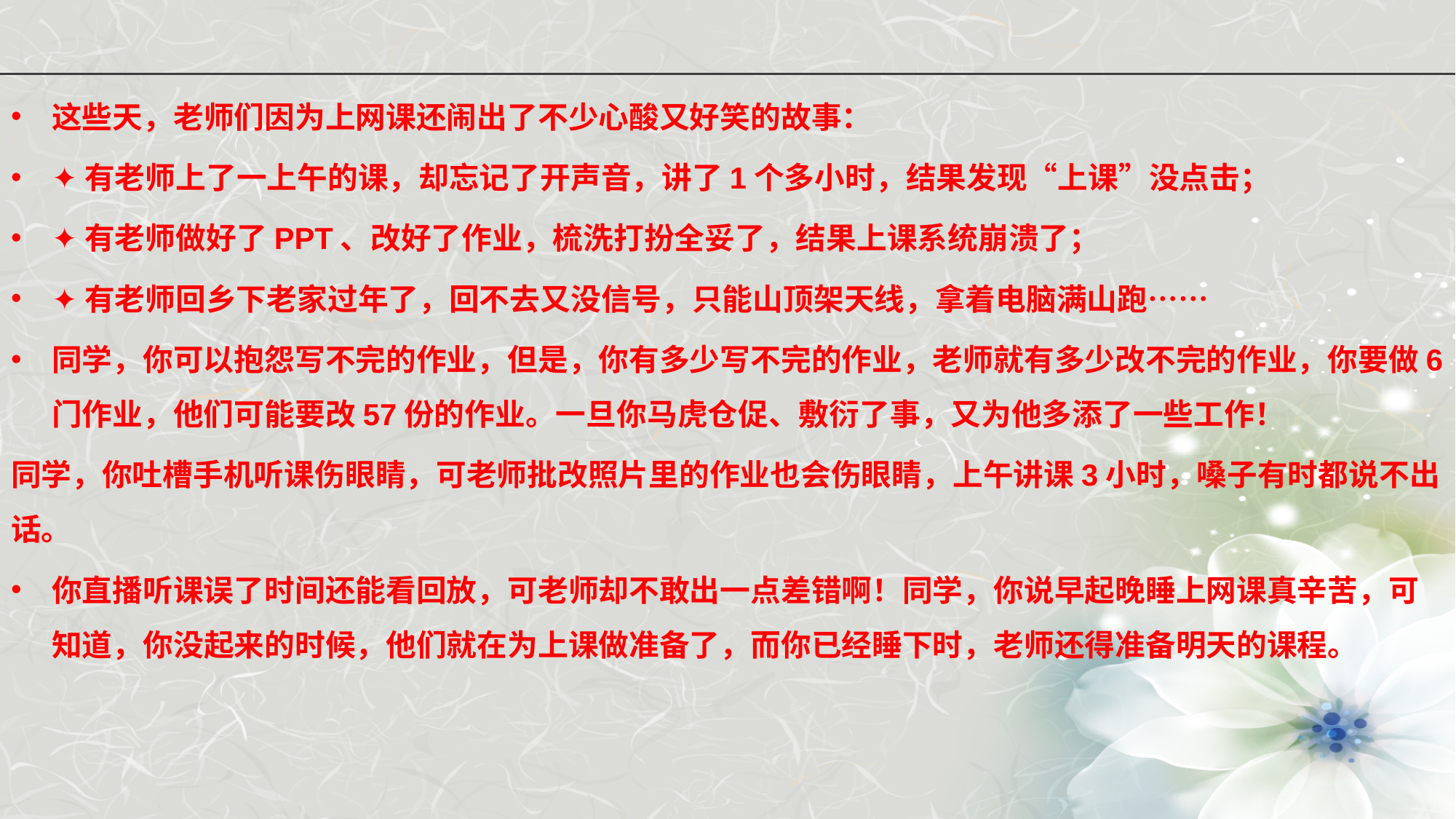

这些天，老师们因为上网课还闹出了不少心酸又好笑的故事：
✦有老师上了一上午的课，却忘记了开声音，讲了1个多小时，结果发现“上课”没点击；
✦有老师做好了PPT、改好了作业，梳洗打扮全妥了，结果上课系统崩溃了；
✦有老师回乡下老家过年了，回不去又没信号，只能山顶架天线，拿着电脑满山跑……
同学，你可以抱怨写不完的作业，但是，你有多少写不完的作业，老师就有多少改不完的作业，你要做6门作业，他们可能要改57份的作业。一旦你马虎仓促、敷衍了事，又为他多添了一些工作！
同学，你吐槽手机听课伤眼睛，可老师批改照片里的作业也会伤眼睛，上午讲课3小时，嗓子有时都说不出话。
你直播听课误了时间还能看回放，可老师却不敢出一点差错啊！同学，你说早起晚睡上网课真辛苦，可知道，你没起来的时候，他们就在为上课做准备了，而你已经睡下时，老师还得准备明天的课程。